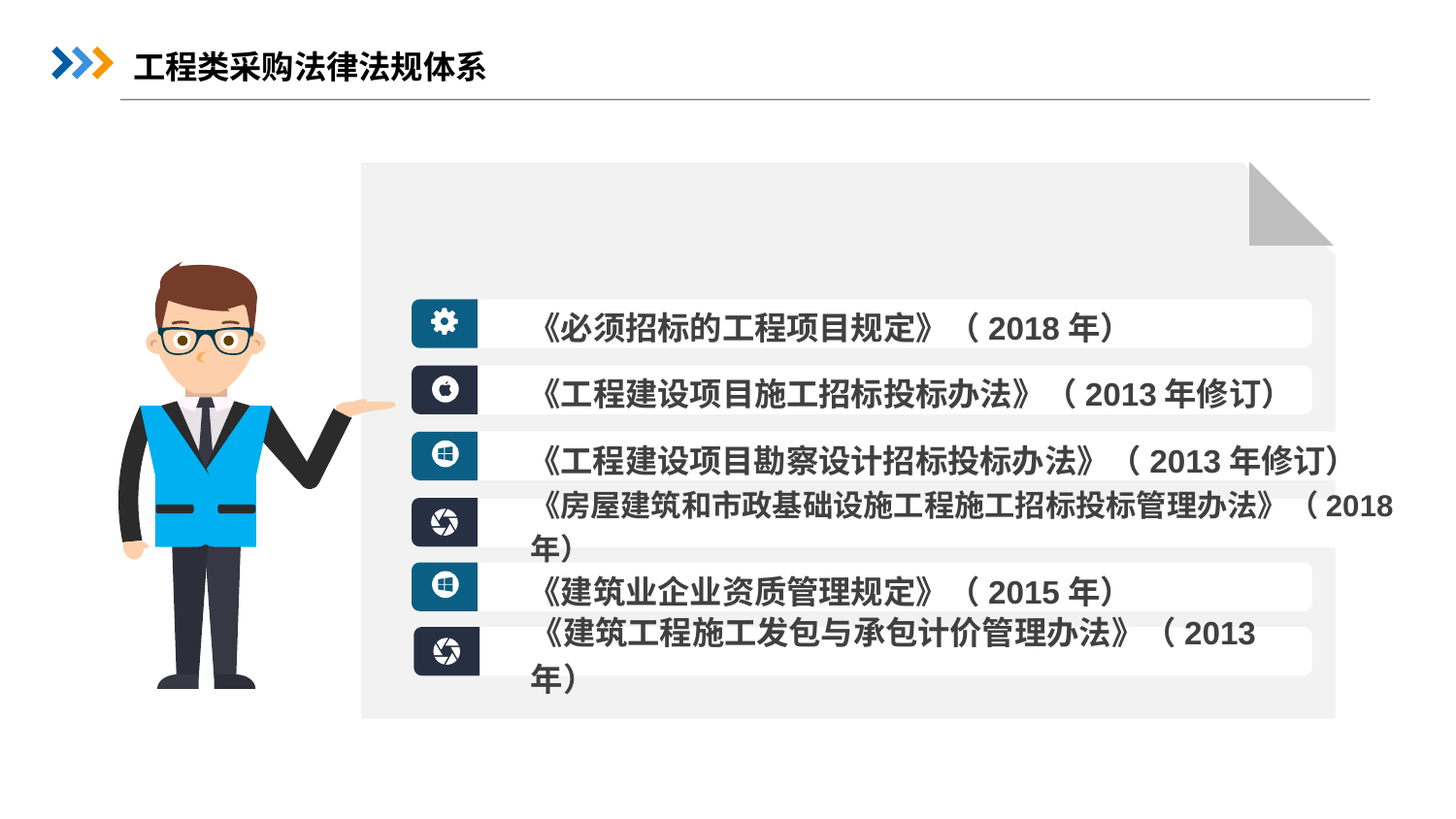

工程类采购法律法规体系

《必须招标的工程项目规定》（2018年）

《工程建设项目施工招标投标办法》（2013年修订）

《工程建设项目勘察设计招标投标办法》（2013年修订）

《房屋建筑和市政基础设施工程施工招标投标管理办法》（2018年）

《建筑业企业资质管理规定》（2015年）

《建筑工程施工发包与承包计价管理办法》（2013年）